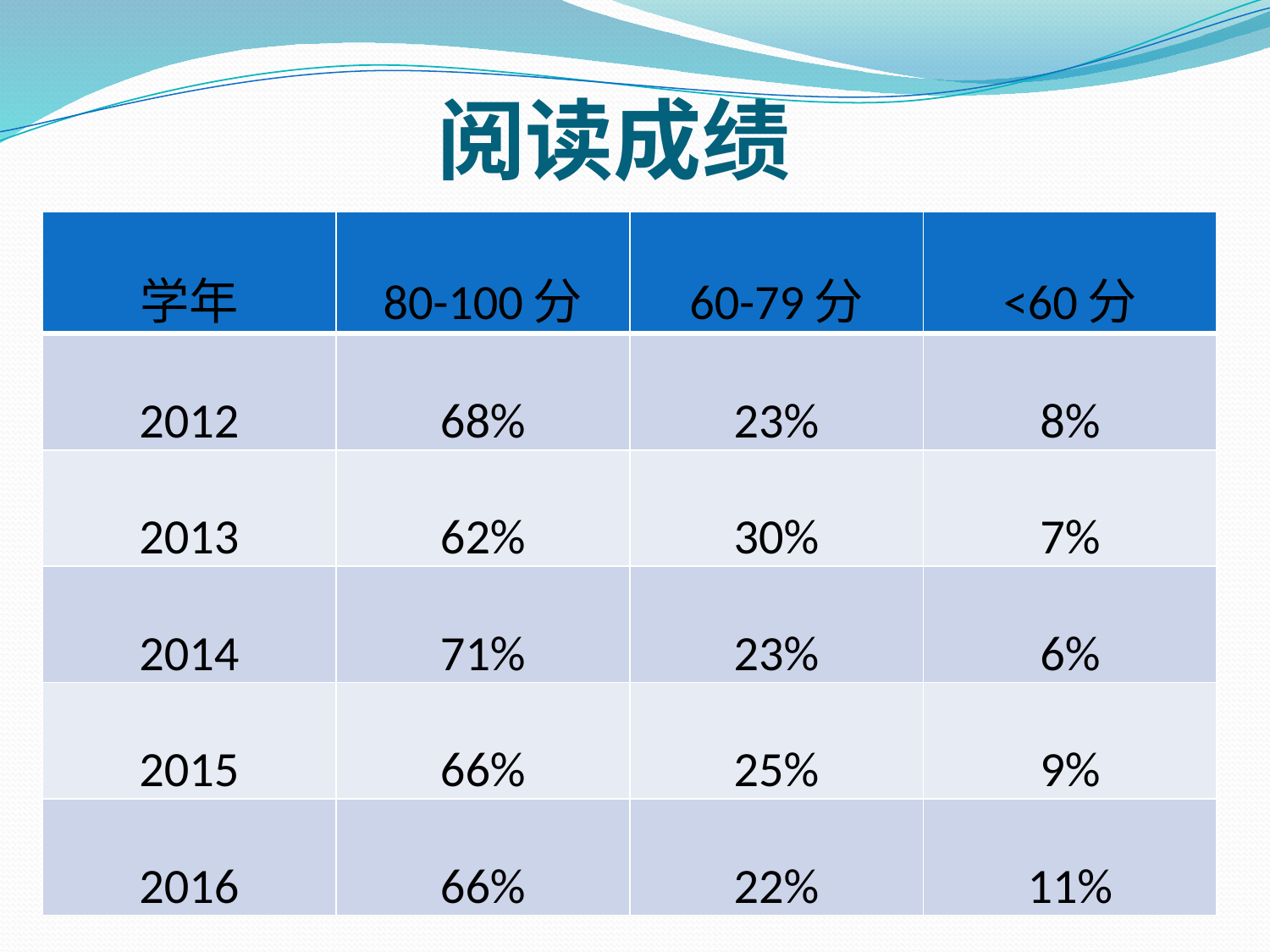

# 阅读成绩
| 学年 | 80-100分 | 60-79分 | <60分 |
| --- | --- | --- | --- |
| 2012 | 68% | 23% | 8% |
| 2013 | 62% | 30% | 7% |
| 2014 | 71% | 23% | 6% |
| 2015 | 66% | 25% | 9% |
| 2016 | 66% | 22% | 11% |